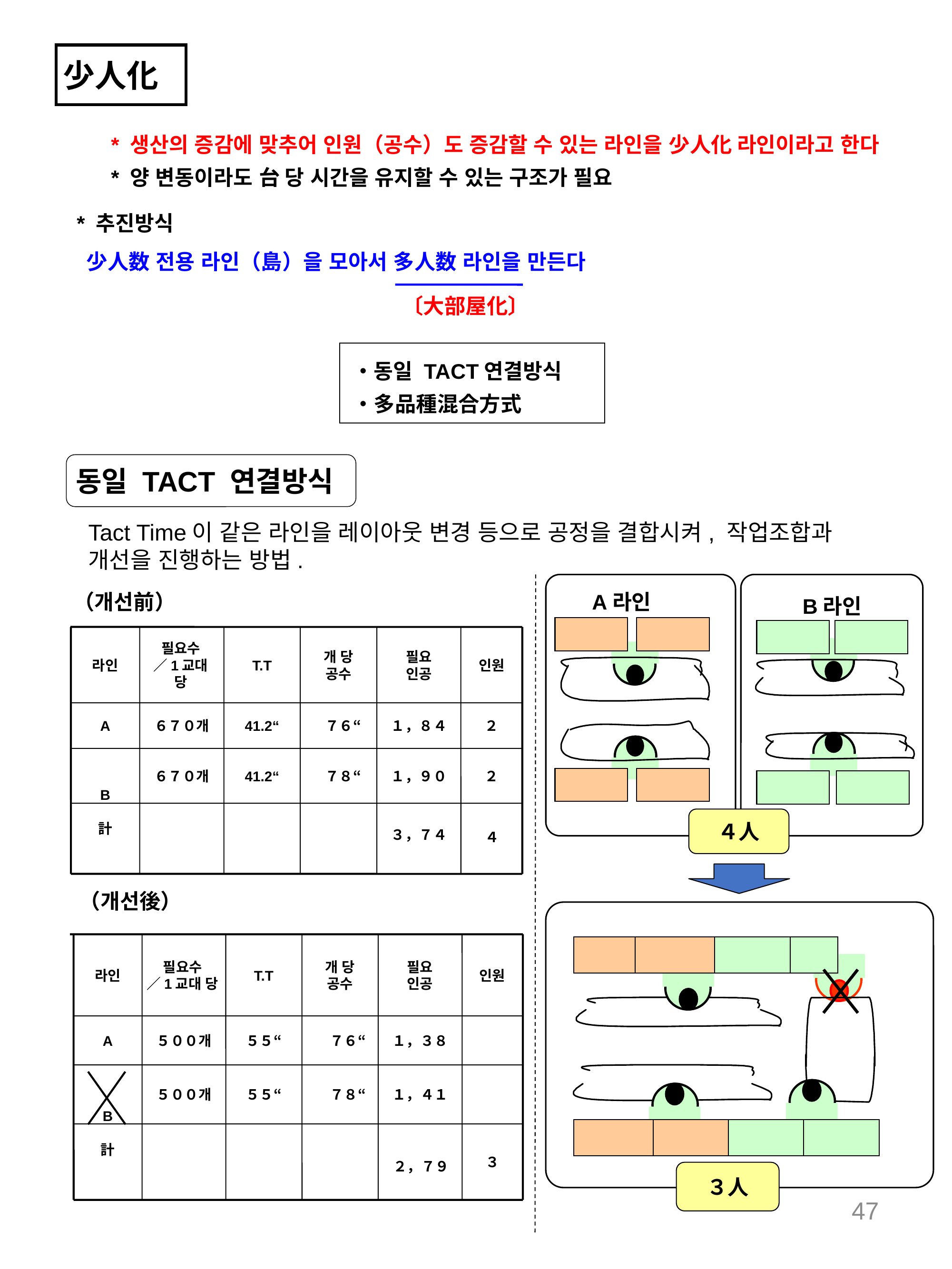

少人化
* 생산의 증감에 맞추어 인원（공수）도 증감할 수 있는 라인을 少人化 라인이라고 한다
* 양 변동이라도 台 당 시간을 유지할 수 있는 구조가 필요
* 추진방식
少人数 전용 라인（島）을 모아서 多人数 라인을 만든다

〔大部屋化〕

・동일 TACT연결방식
・多品種混合方式

동일 TACT 연결방식
Tact Time이 같은 라인을 레이아웃 변경 등으로 공정을 결합시켜, 작업조합과 개선을 진행하는 방법.

A라인

B라인

４人
（개선前）

라인

필요수
／1교대 당

T.T

개 당
공수

필요
인공

인원

A

６７０개
41.2“
　７６“
１，８４
２
B

計

６７０개
41.2“
　７８“
１，９０
２

３，７４
４

（개선後）

３人

라인

필요수
／1교대 당

T.T

개 당
공수

필요
인공

인원

A

５００개
５５“
　７６“
１，３８

B

計

５００개
５５“
　７８“
１，４１

３
２，７９

47